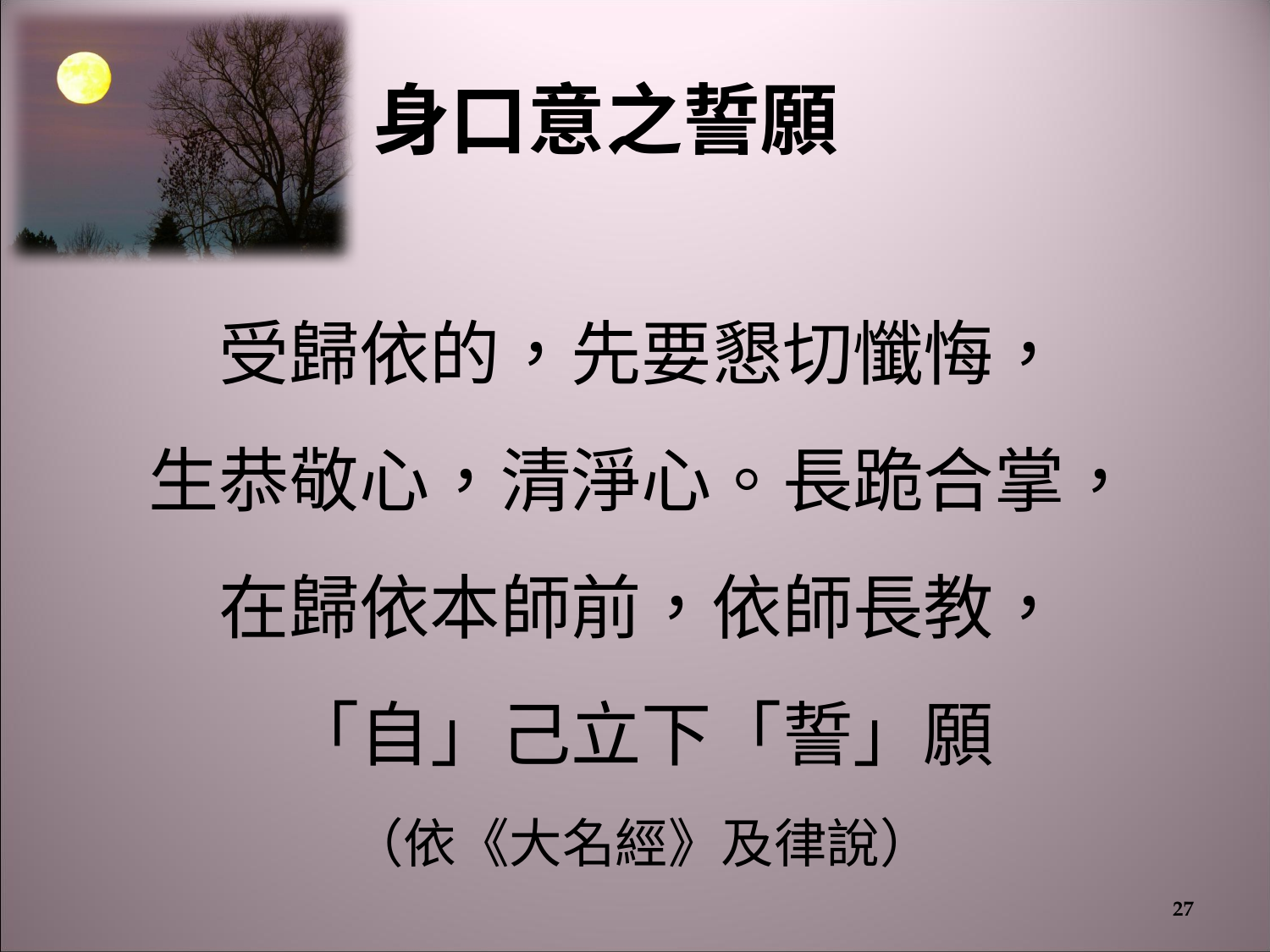

# 身口意之誓願
受歸依的，先要懇切懺悔，
生恭敬心，清淨心。長跪合掌，
在歸依本師前，依師長教，
「自」己立下「誓」願
（依《大名經》及律說）
27